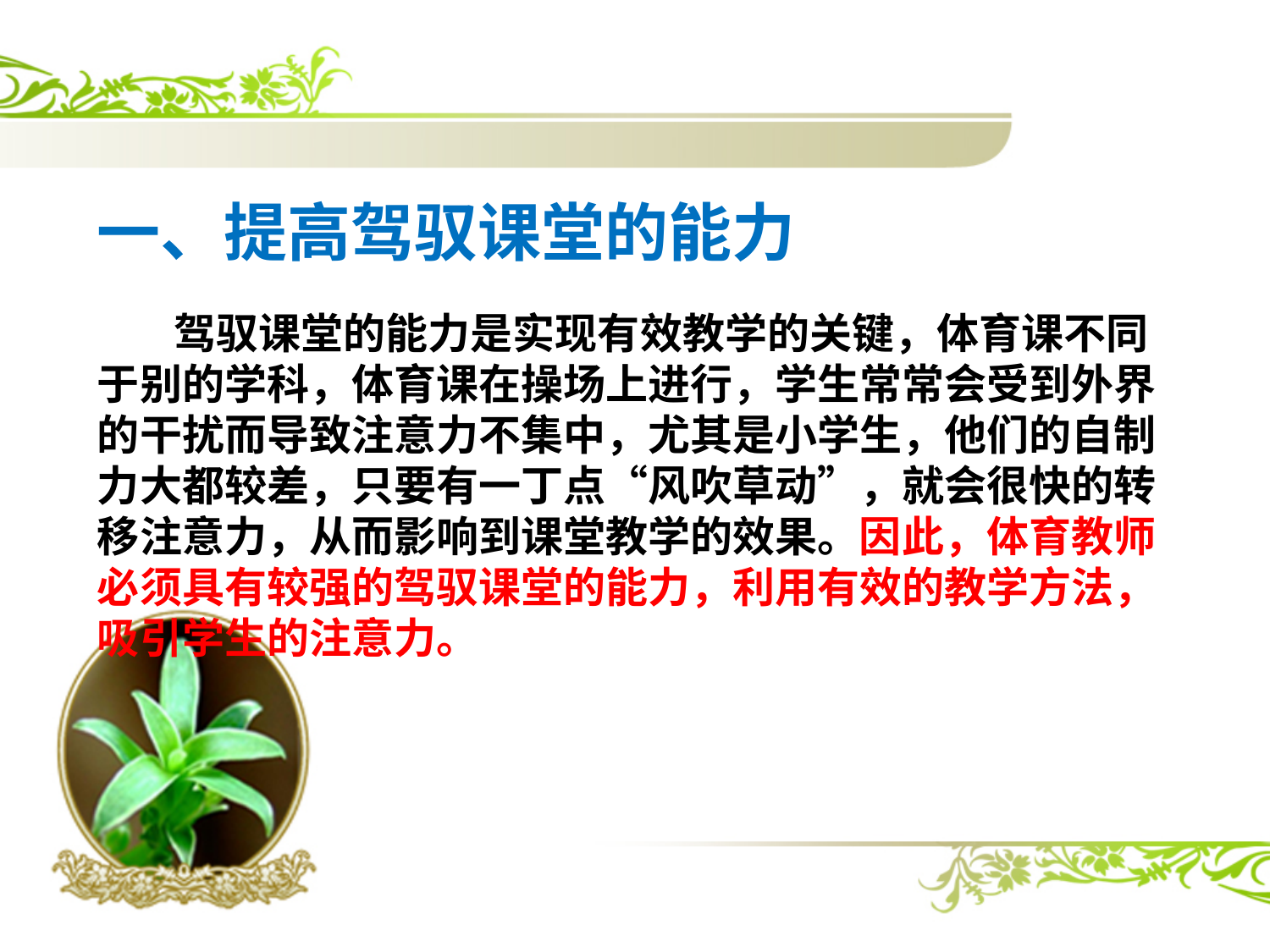

一、提高驾驭课堂的能力
       驾驭课堂的能力是实现有效教学的关键，体育课不同于别的学科，体育课在操场上进行，学生常常会受到外界的干扰而导致注意力不集中，尤其是小学生，他们的自制力大都较差，只要有一丁点“风吹草动”，就会很快的转移注意力，从而影响到课堂教学的效果。因此，体育教师必须具有较强的驾驭课堂的能力，利用有效的教学方法，吸引学生的注意力。